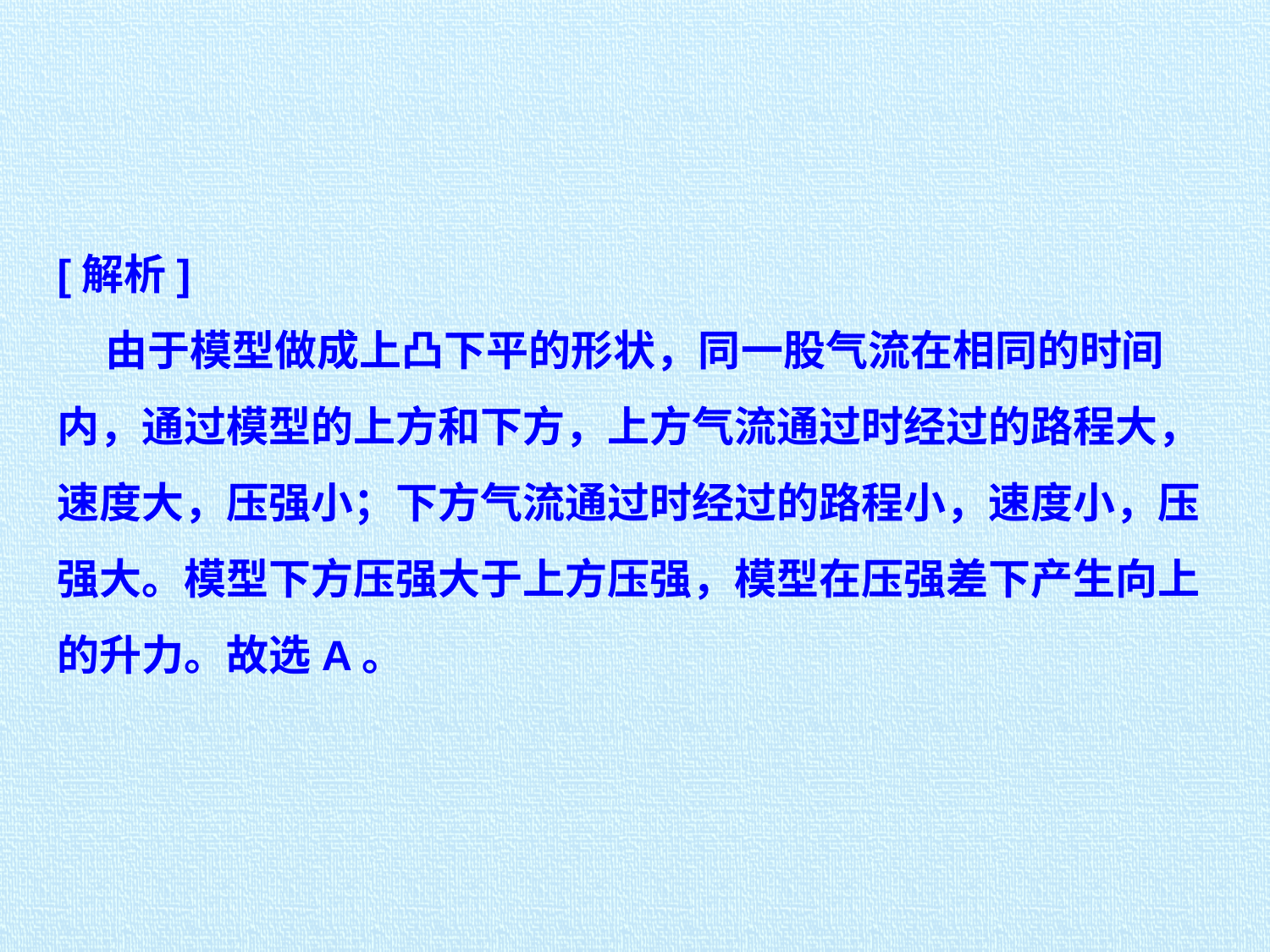

[解析]
    由于模型做成上凸下平的形状，同一股气流在相同的时间内，通过模型的上方和下方，上方气流通过时经过的路程大，速度大，压强小；下方气流通过时经过的路程小，速度小，压强大。模型下方压强大于上方压强，模型在压强差下产生向上的升力。故选A。